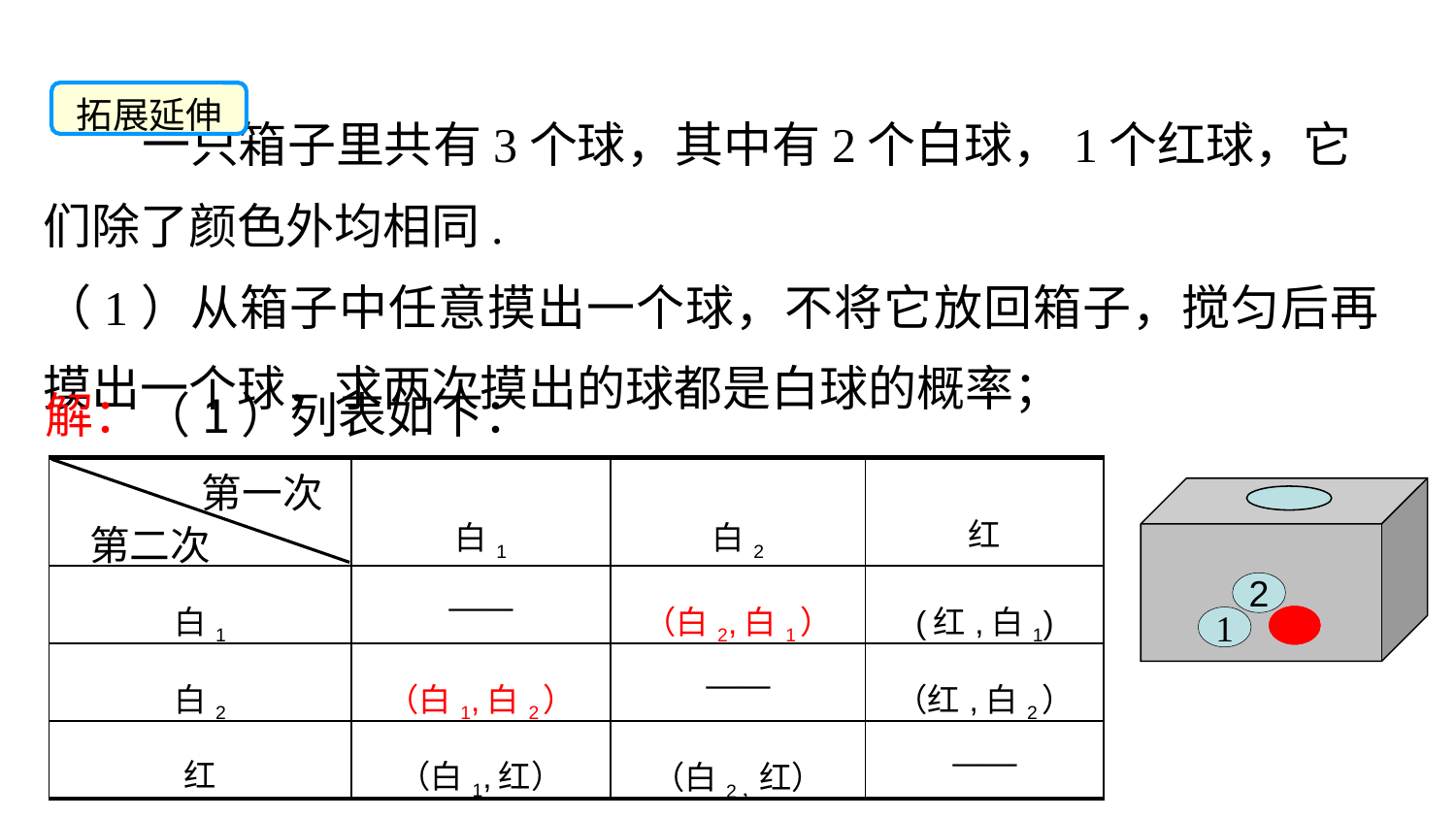

一只箱子里共有3个球，其中有2个白球，1个红球，它们除了颜色外均相同.
（1）从箱子中任意摸出一个球，不将它放回箱子，搅匀后再摸出一个球，求两次摸出的球都是白球的概率；
拓展延伸
解：（1）列表如下：
|  | 白1 | 白2 | 红 |
| --- | --- | --- | --- |
| 白1 | —— | （白2,白1） | (红,白1) |
| 白2 | （白1,白2） | —— | （红,白2） |
| 红 | （白1,红） | （白2，红） | —— |

第一次

第二次
2

1